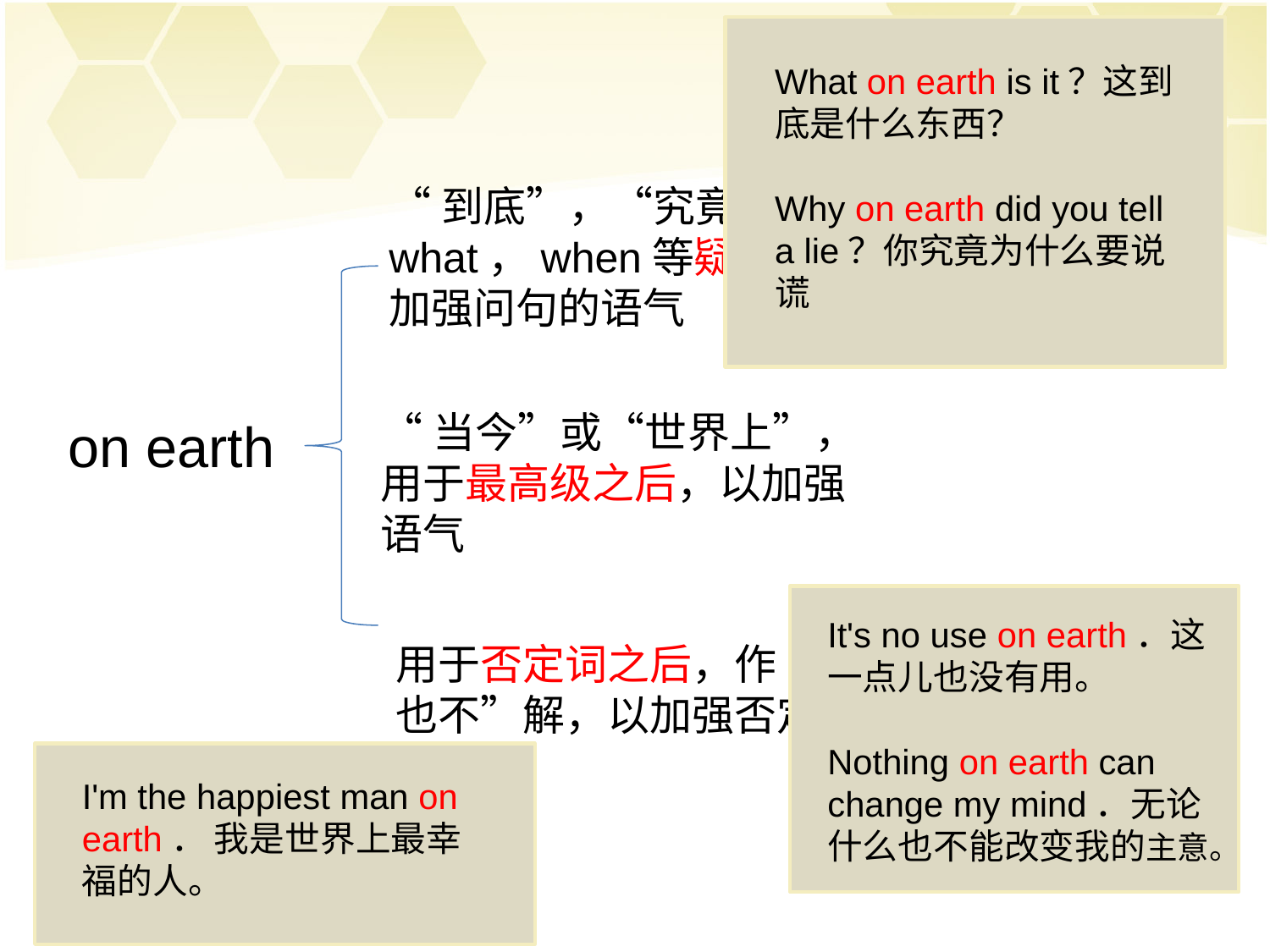

What on earth is it？这到底是什么东西？

Why on earth did you tell a lie？你究竟为什么要说谎
“到底”，“究竟”，置于 what，when等疑问词之后，以加强问句的语气

“当今”或“世界上”，用于最高级之后，以加强语气
on earth

It's no use on earth．这一点儿也没有用。

Nothing on earth can change my mind．无论什么也不能改变我的主意。

用于否定词之后，作“一点儿也不”解，以加强否定的语气

I'm the happiest man on earth． 我是世界上最幸福的人。